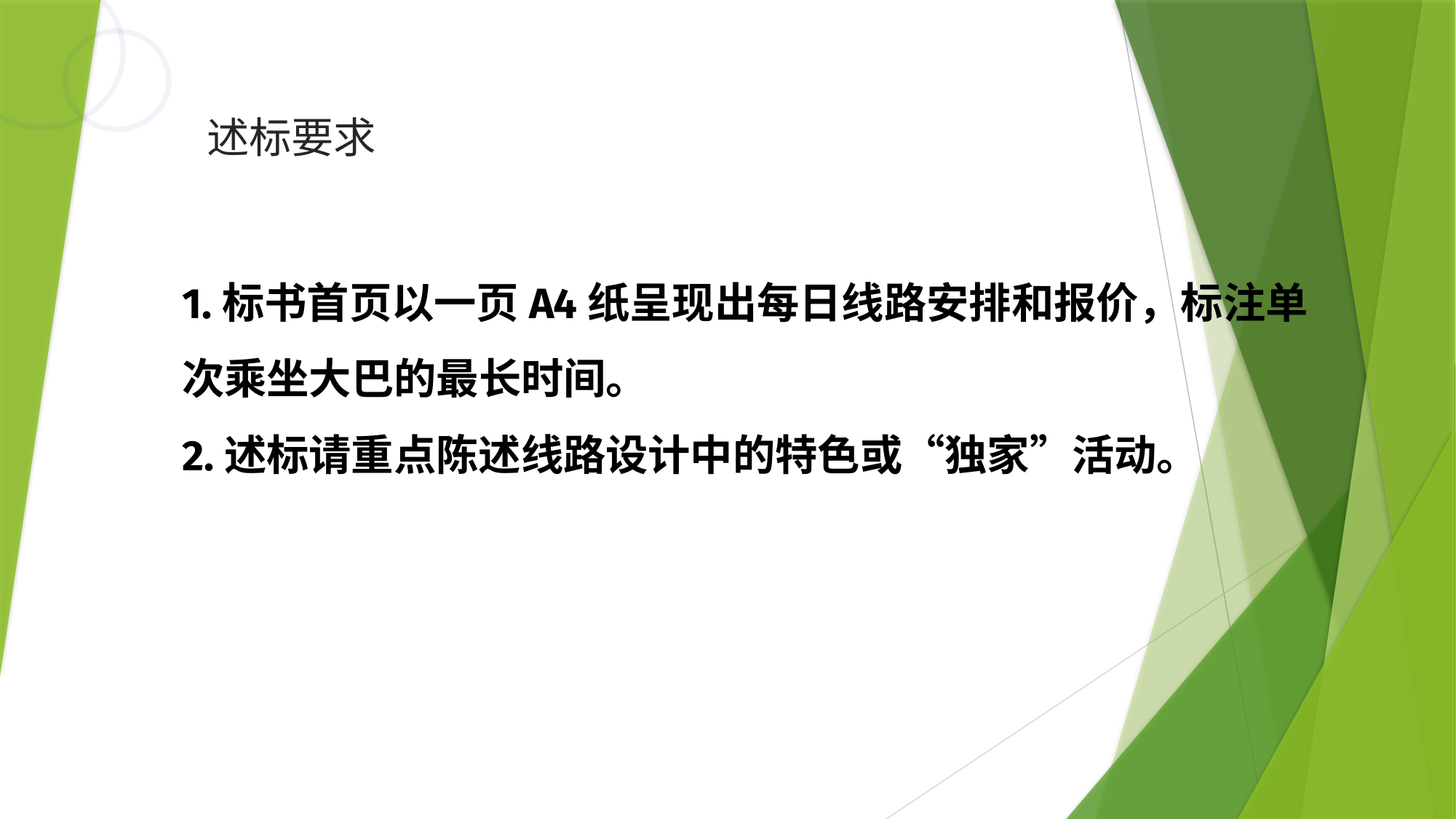

述标要求
1.标书首页以一页A4纸呈现出每日线路安排和报价，标注单次乘坐大巴的最长时间。
2.述标请重点陈述线路设计中的特色或“独家”活动。